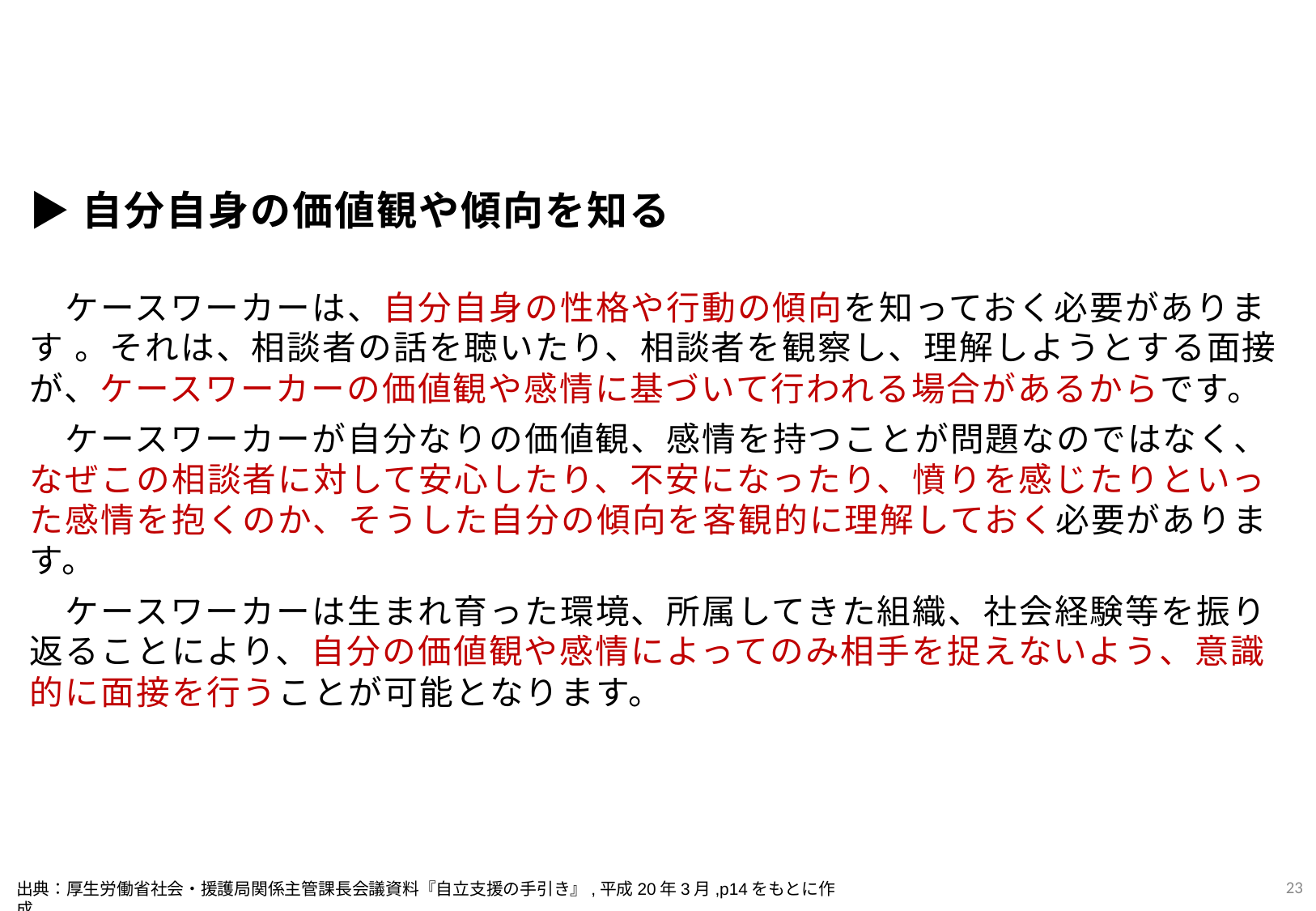

▶自分自身の価値観や傾向を知る

　ケースワーカーは、自分自身の性格や行動の傾向を知っておく必要があります 。それは、相談者の話を聴いたり、相談者を観察し、理解しようとする面接が、ケースワーカーの価値観や感情に基づいて行われる場合があるからです。
　ケースワーカーが自分なりの価値観、感情を持つことが問題なのではなく、なぜこの相談者に対して安心したり、不安になったり、憤りを感じたりといった感情を抱くのか、そうした自分の傾向を客観的に理解しておく必要があります。
　ケースワーカーは生まれ育った環境、所属してきた組織、社会経験等を振り返ることにより、自分の価値観や感情によってのみ相手を捉えないよう、意識的に面接を行うことが可能となります。
23
出典：厚生労働省社会・援護局関係主管課長会議資料『自立支援の手引き』,平成20年3月,p14をもとに作成